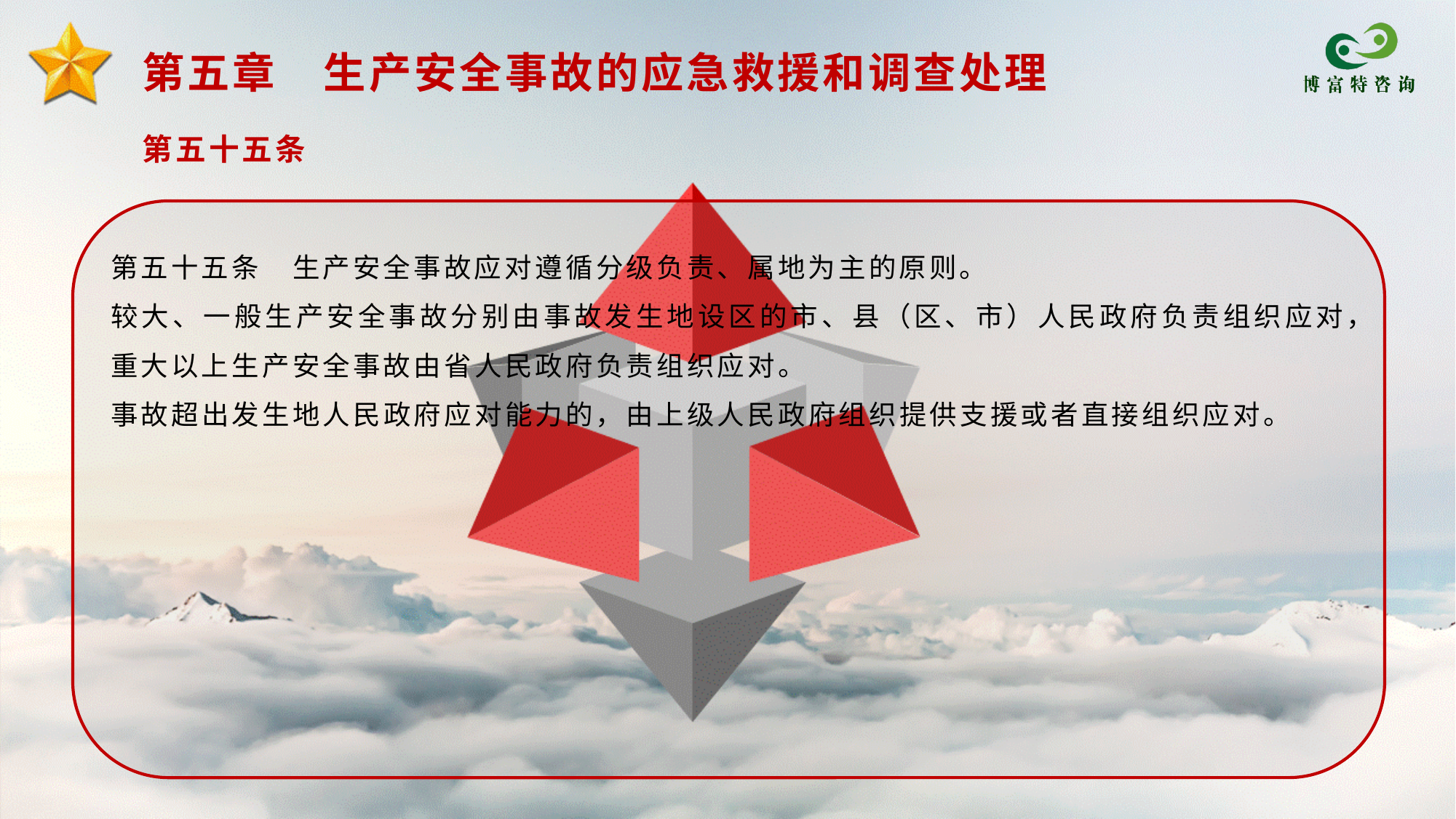

第五章　生产安全事故的应急救援和调查处理
第五十五条
第五十五条　生产安全事故应对遵循分级负责、属地为主的原则。
较大、一般生产安全事故分别由事故发生地设区的市、县（区、市）人民政府负责组织应对，重大以上生产安全事故由省人民政府负责组织应对。
事故超出发生地人民政府应对能力的，由上级人民政府组织提供支援或者直接组织应对。